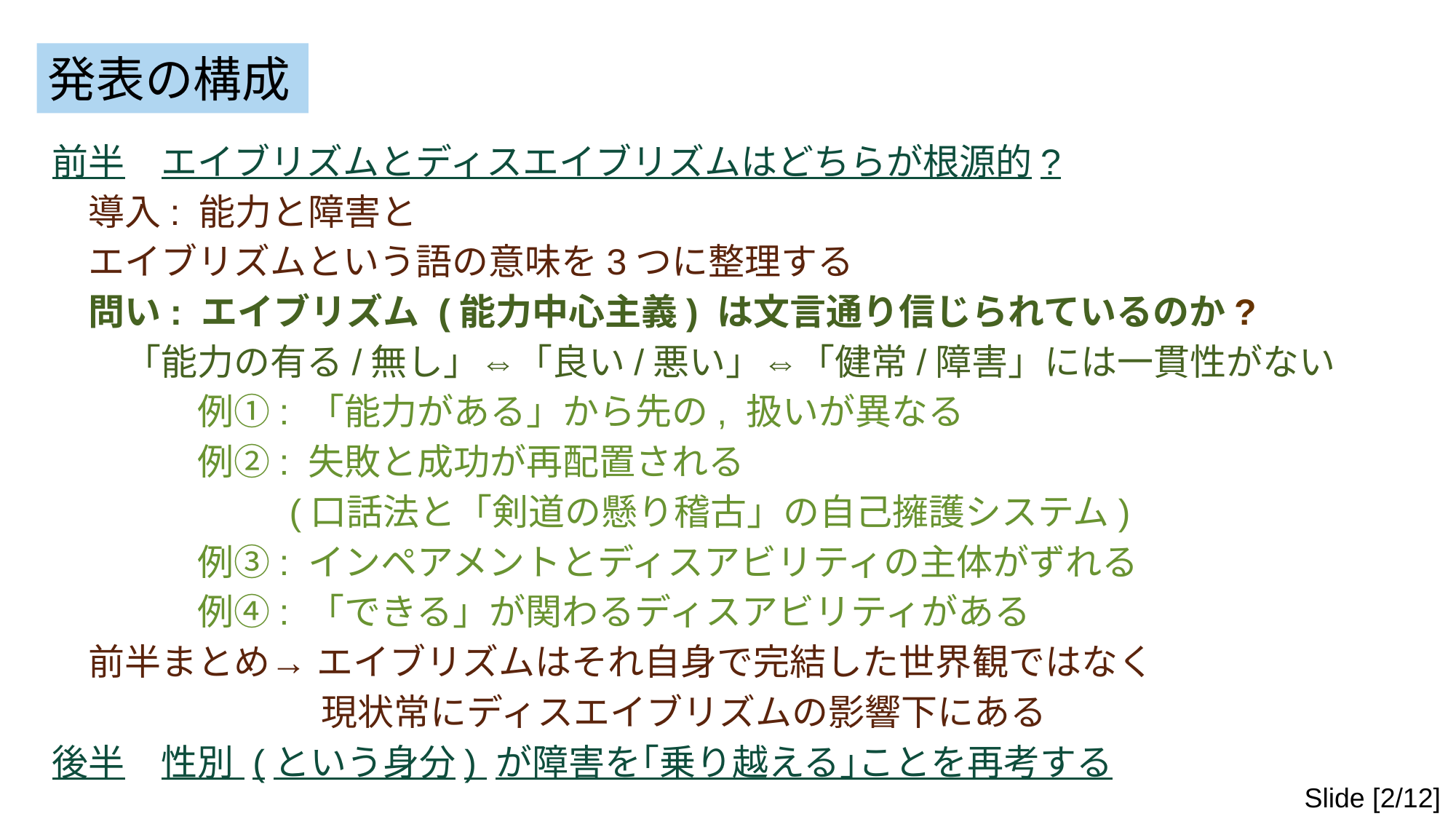

発表の構成
前半	エイブリズムとディスエイブリズムはどちらが根源的?
　導入: 能力と障害と
　エイブリズムという語の意味を3つに整理する
　問い: エイブリズム (能力中心主義) は文言通り信じられているのか?
　　「能力の有る/無し」⇔「良い/悪い」⇔「健常/障害」には一貫性がない
　　　　例①: 「能力がある」から先の, 扱いが異なる
	　例②: 失敗と成功が再配置される
	　	 (口話法と「剣道の懸り稽古」の自己擁護システム)
	　例③: インペアメントとディスアビリティの主体がずれる
	　例④: 「できる」が関わるディスアビリティがある
　前半まとめ→ エイブリズムはそれ自身で完結した世界観ではなく
　　		     現状常にディスエイブリズムの影響下にある
後半	性別 (という身分) が障害を｢乗り越える｣ことを再考する